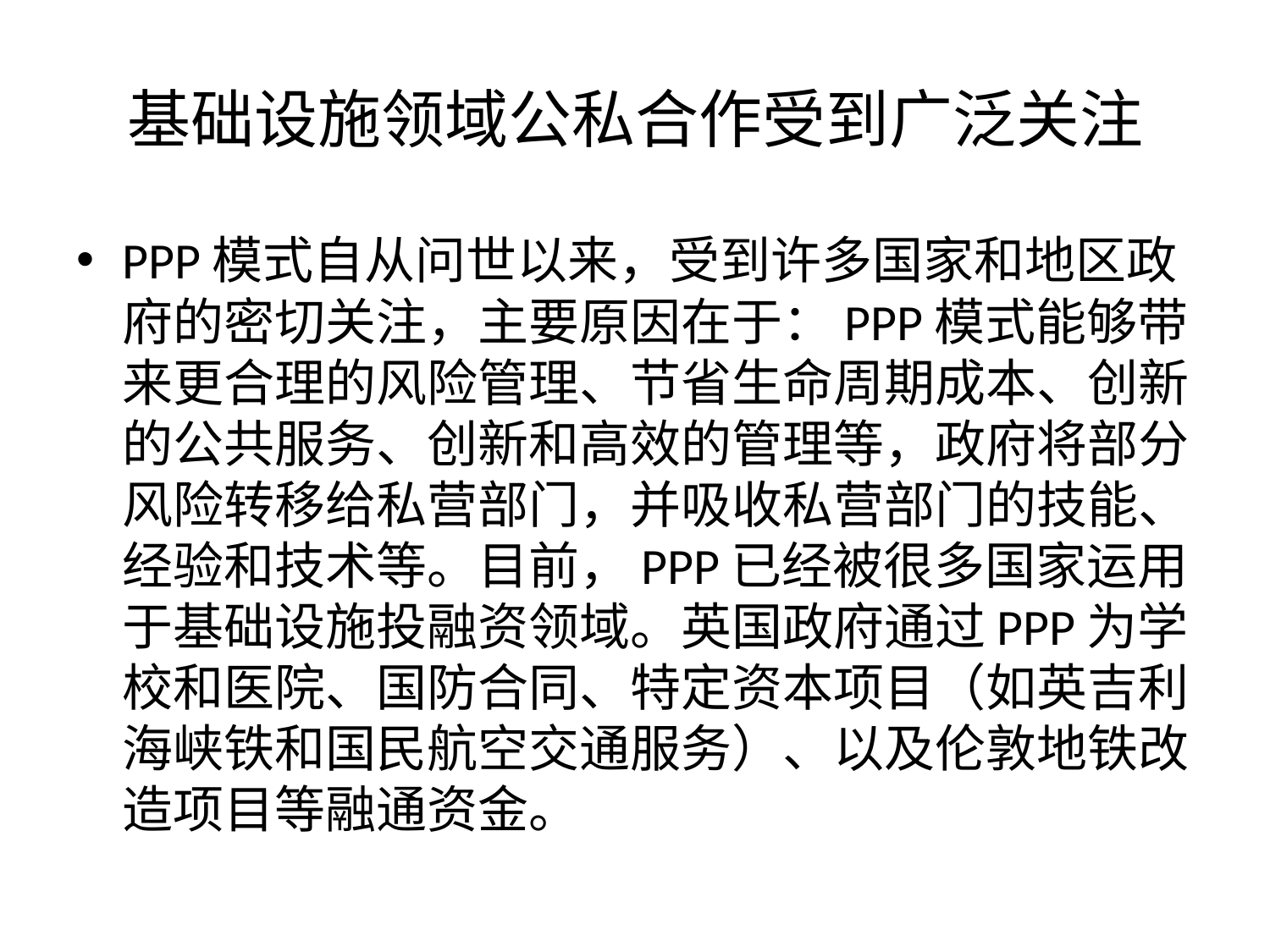

# 基础设施领域公私合作受到广泛关注
PPP模式自从问世以来，受到许多国家和地区政府的密切关注，主要原因在于：PPP模式能够带来更合理的风险管理、节省生命周期成本、创新的公共服务、创新和高效的管理等，政府将部分风险转移给私营部门，并吸收私营部门的技能、经验和技术等。目前，PPP已经被很多国家运用于基础设施投融资领域。英国政府通过PPP为学校和医院、国防合同、特定资本项目（如英吉利海峡铁和国民航空交通服务）、以及伦敦地铁改造项目等融通资金。